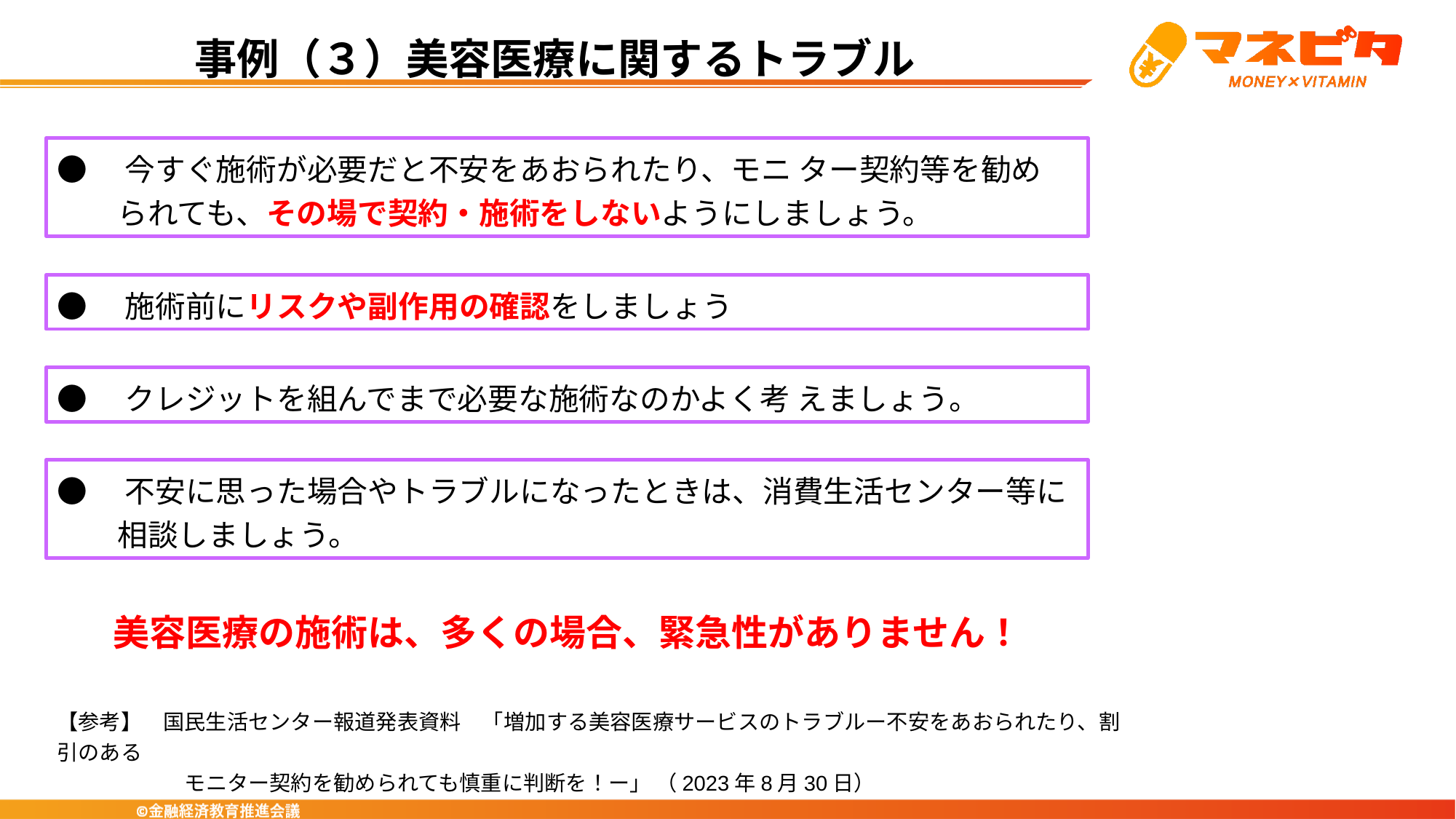

事例（３）美容医療に関するトラブル
●　今すぐ施術が必要だと不安をあおられたり、モニ ター契約等を勧め
　　られても、その場で契約・施術をしないようにしましょう。
●　施術前にリスクや副作用の確認をしましょう
●　クレジットを組んでまで必要な施術なのかよく考 えましょう。
●　不安に思った場合やトラブルになったときは、消費生活センター等に
         相談しましょう。
美容医療の施術は、多くの場合、緊急性がありません！
【参考】　国民生活センター報道発表資料　「増加する美容医療サービスのトラブルー不安をあおられたり、割引のある
　　　　　　モニター契約を勧められても慎重に判断を！ー」 （2023年8月30日）